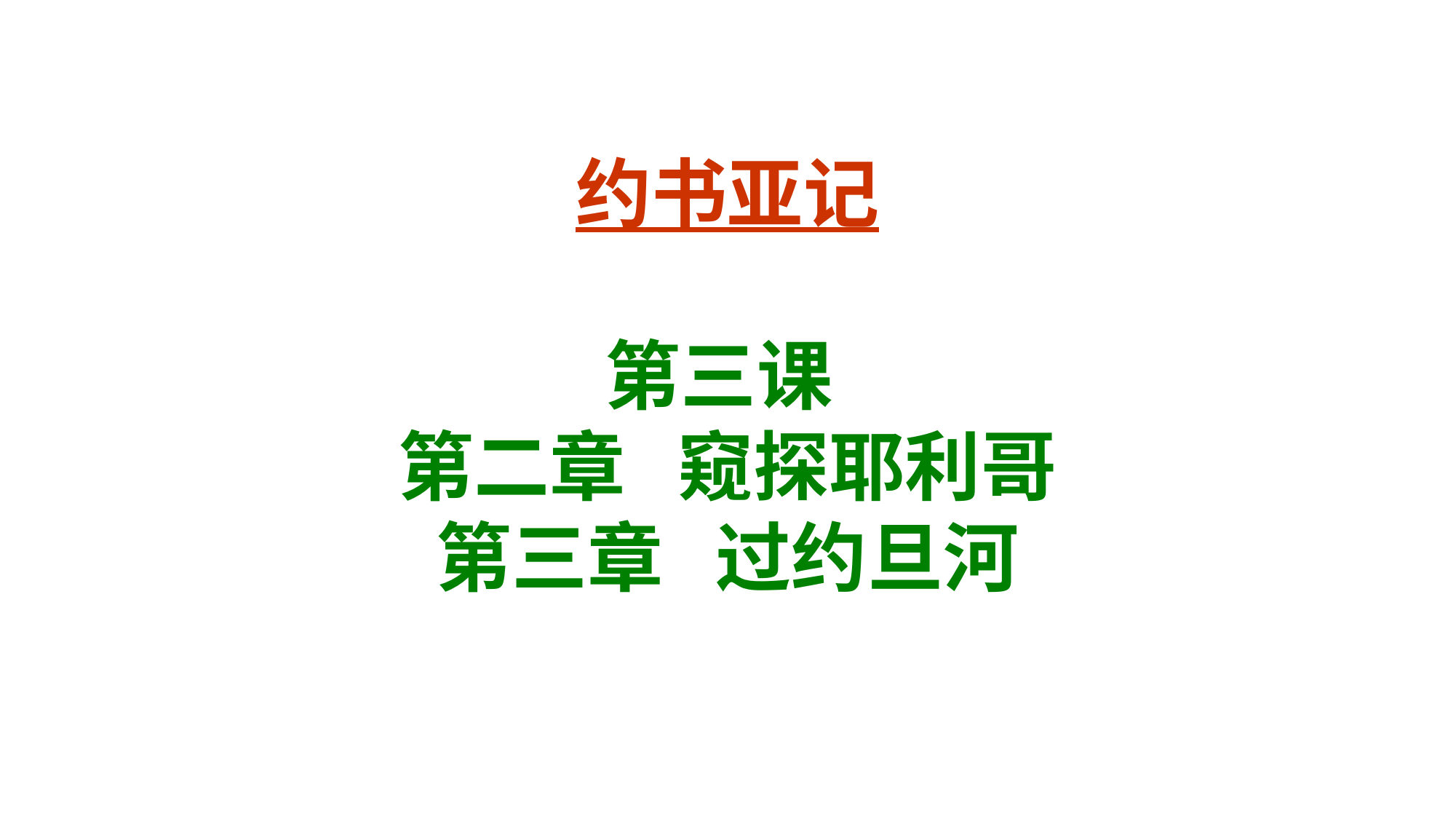

# 约书亚记 第三课 第二章   窥探耶利哥 第三章   过约旦河